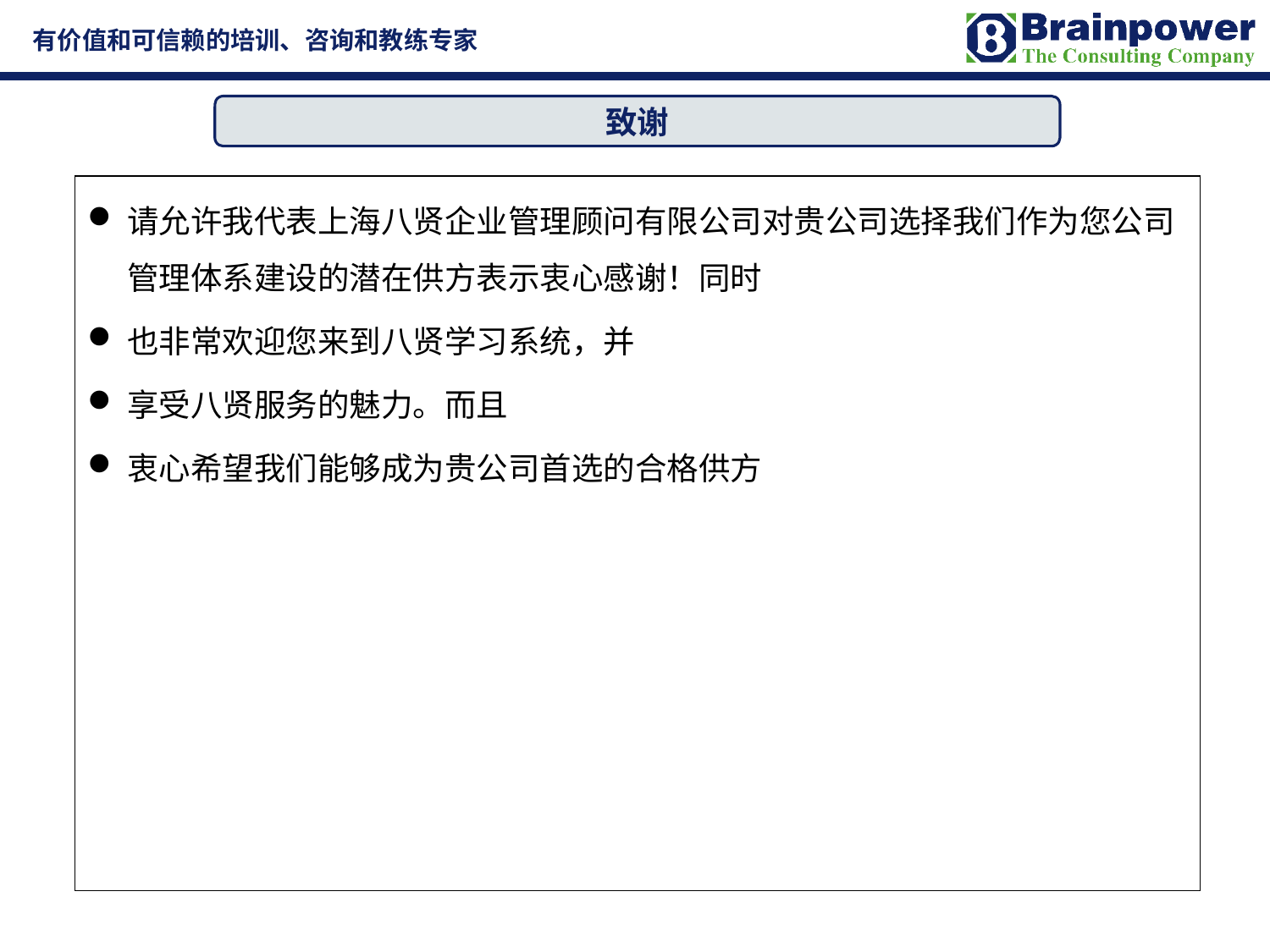

致谢
请允许我代表上海八贤企业管理顾问有限公司对贵公司选择我们作为您公司管理体系建设的潜在供方表示衷心感谢！同时
也非常欢迎您来到八贤学习系统，并
享受八贤服务的魅力。而且
衷心希望我们能够成为贵公司首选的合格供方